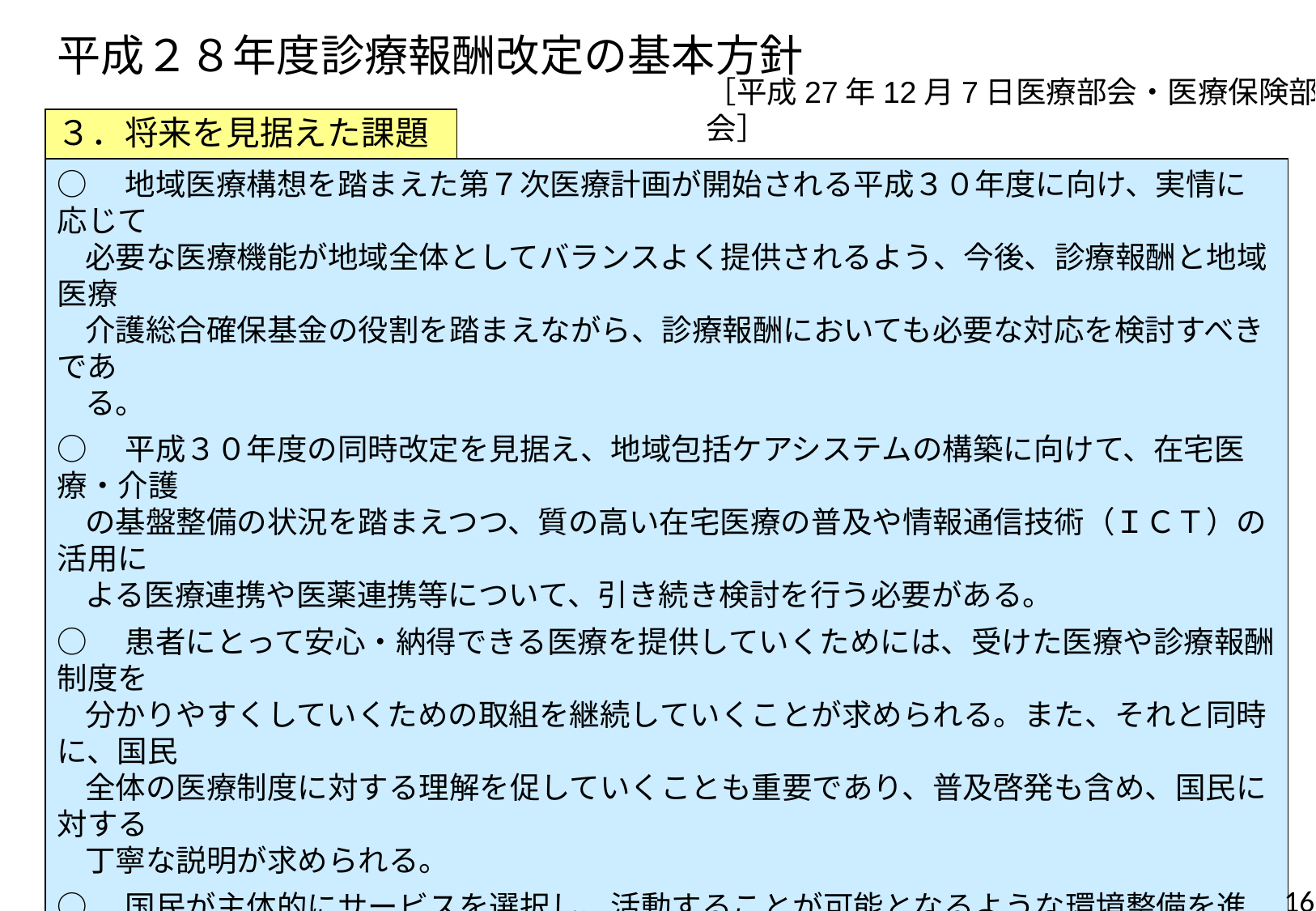

# 平成２８年度診療報酬改定の基本方針
［平成27年12月7日医療部会・医療保険部会］
３．将来を見据えた課題
○　地域医療構想を踏まえた第７次医療計画が開始される平成３０年度に向け、実情に応じて
   必要な医療機能が地域全体としてバランスよく提供されるよう、今後、診療報酬と地域医療
   介護総合確保基金の役割を踏まえながら、診療報酬においても必要な対応を検討すべきであ
   る。
○　平成３０年度の同時改定を見据え、地域包括ケアシステムの構築に向けて、在宅医療・介護
   の基盤整備の状況を踏まえつつ、質の高い在宅医療の普及や情報通信技術（ＩＣＴ）の活用に
   よる医療連携や医薬連携等について、引き続き検討を行う必要がある。
○　患者にとって安心・納得できる医療を提供していくためには、受けた医療や診療報酬制度を
   分かりやすくしていくための取組を継続していくことが求められる。また、それと同時に、国民
   全体の医療制度に対する理解を促していくことも重要であり、普及啓発も含め、国民に対する
   丁寧な説明が求められる。
○　国民が主体的にサービスを選択し、活動することが可能となるような環境整備を進めるため、
   予防・健康づくりやセルフケア・セルフメディケーションの推進、保険外併用療養の活用等に
   ついて広く議論が求められる。
16